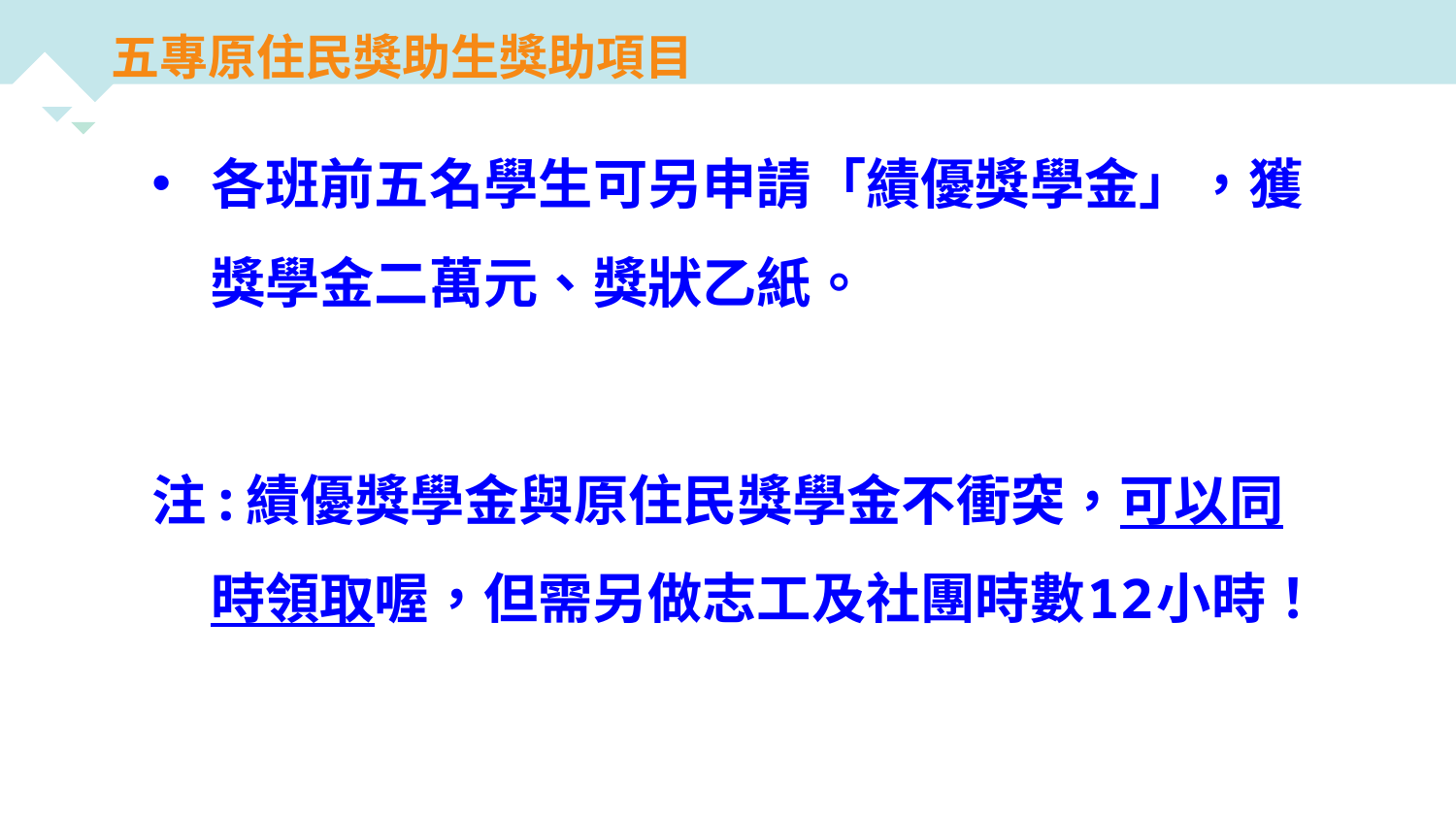

五專原住民獎助生獎助項目
各班前五名學生可另申請「績優獎學金」，獲獎學金二萬元、獎狀乙紙。

注:績優獎學金與原住民獎學金不衝突，可以同時領取喔，但需另做志工及社團時數12小時！